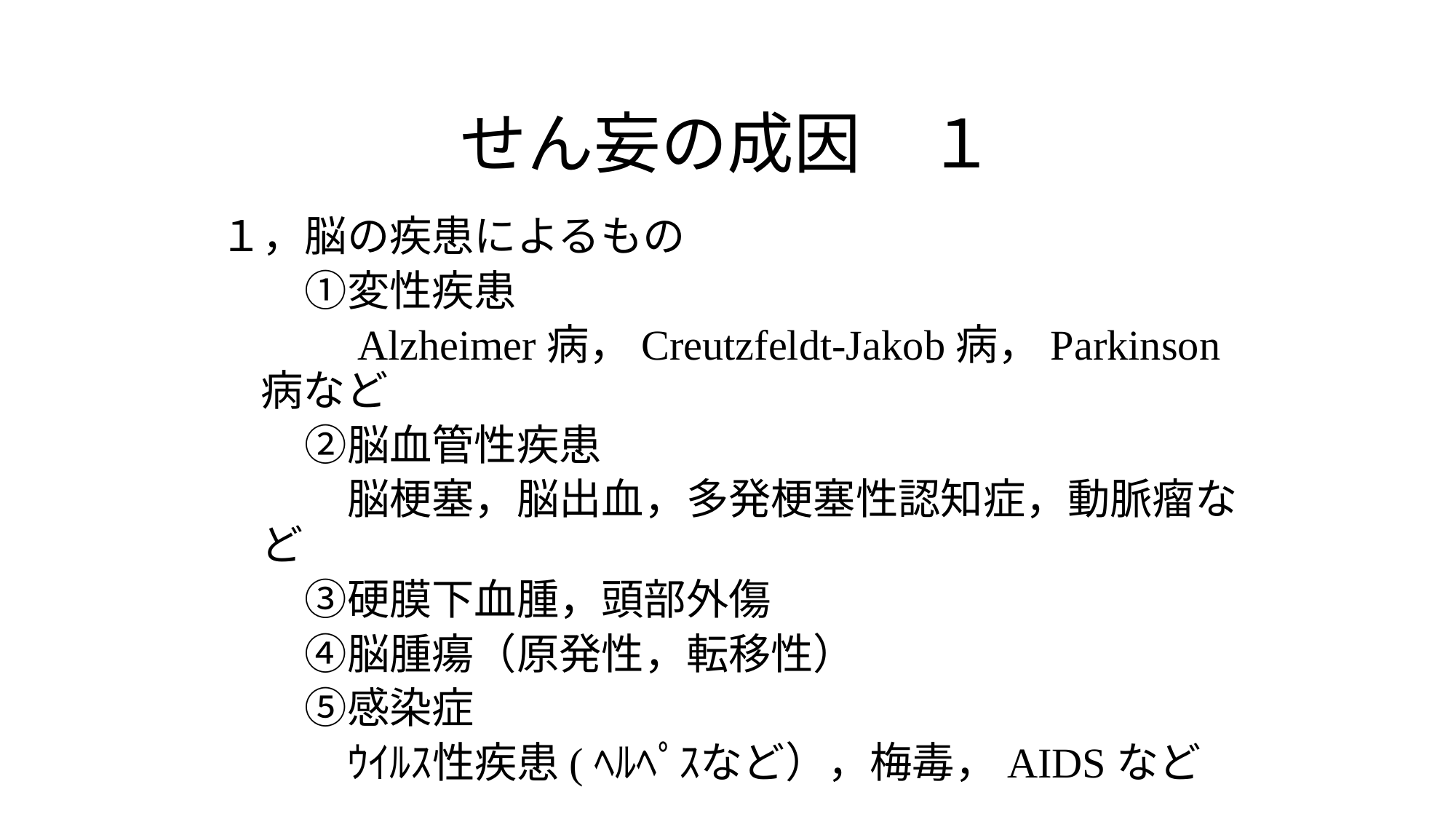

# せん妄の成因　１
１，脳の疾患によるもの
　　①変性疾患
　　　Alzheimer病，Creutzfeldt-Jakob病，Parkinson病など
　　②脳血管性疾患
　　　脳梗塞，脳出血，多発梗塞性認知症，動脈瘤など
　　③硬膜下血腫，頭部外傷
　　④脳腫瘍（原発性，転移性）
　　⑤感染症
　　　ｳｲﾙｽ性疾患(ﾍﾙﾍﾟｽなど），梅毒，AIDSなど